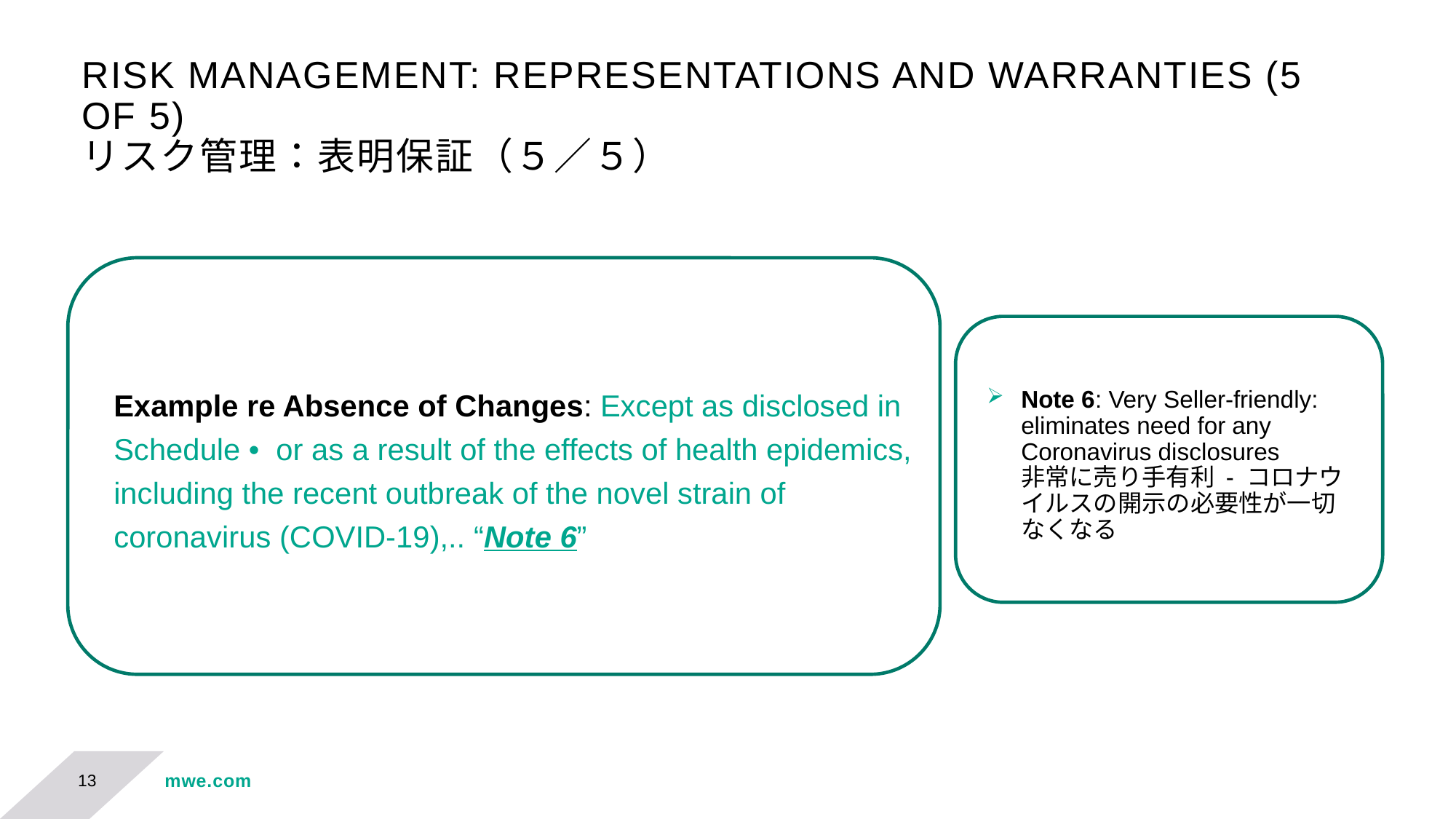

# RISK MANAGEMENT: REPRESENTATIONS AND WARRANTIES (5 OF 5) リスク管理：表明保証（５／５）

Note 6: Very Seller-friendly: eliminates need for any Coronavirus disclosures
非常に売り手有利 - コロナウイルスの開示の必要性が一切なくなる

Example re Absence of Changes: Except as disclosed in Schedule •  or as a result of the effects of health epidemics, including the recent outbreak of the novel strain of coronavirus (COVID-19),.. “Note 6”
13